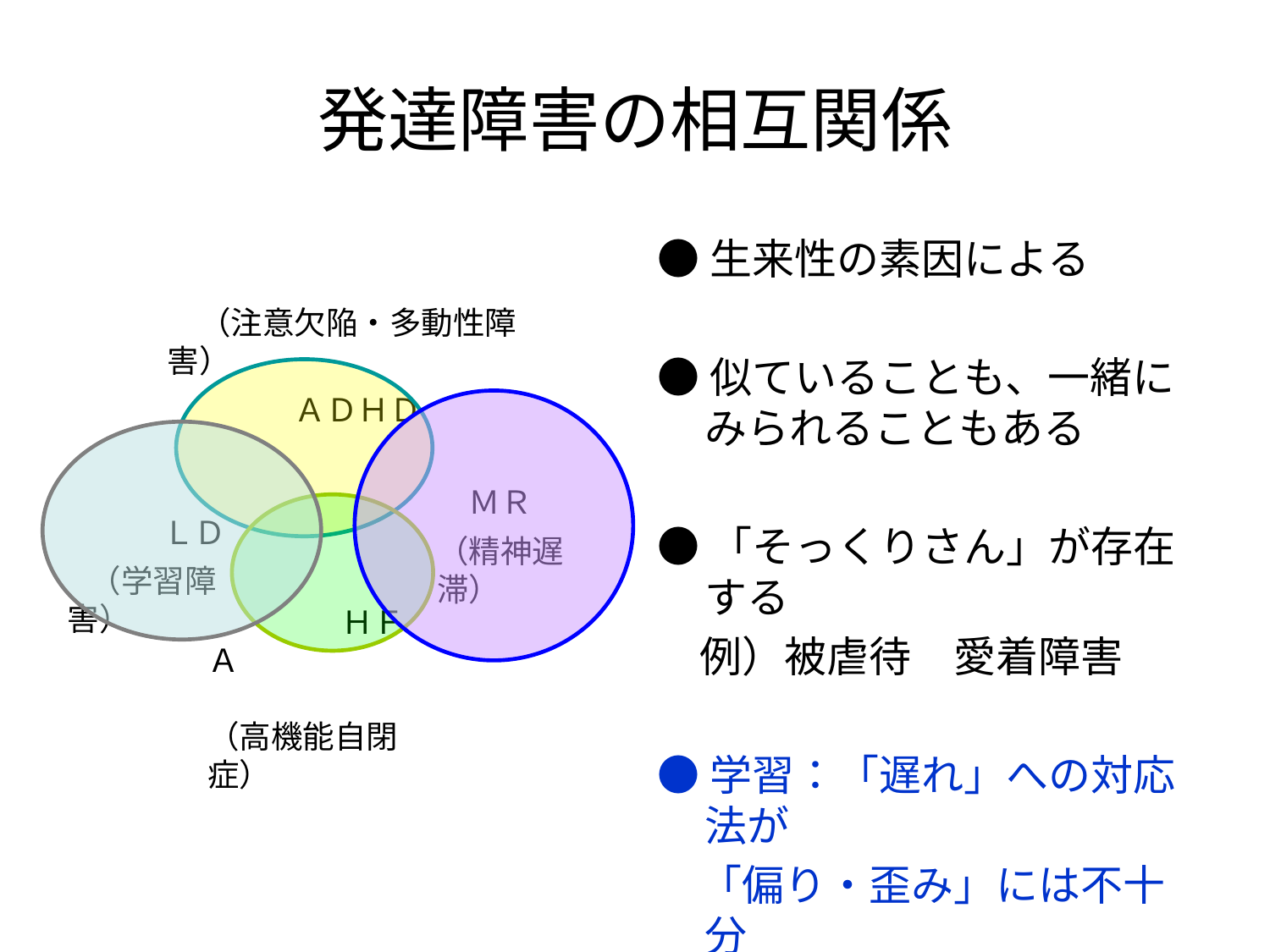

発達障害の相互関係
●生来性の素因による

●似ていることも、一緒にみられることもある

●「そっくりさん」が存在する
　例）被虐待　愛着障害

●学習：「遅れ」への対応法が
　「偏り・歪み」には不十分

　（注意欠陥・多動性障害）
　　　　ＡＤＨＤ
　ＭＲ
（精神遅滞）
　　　ＬＤ
  （学習障害）
　　　 　ＨＦＡ

（高機能自閉症）